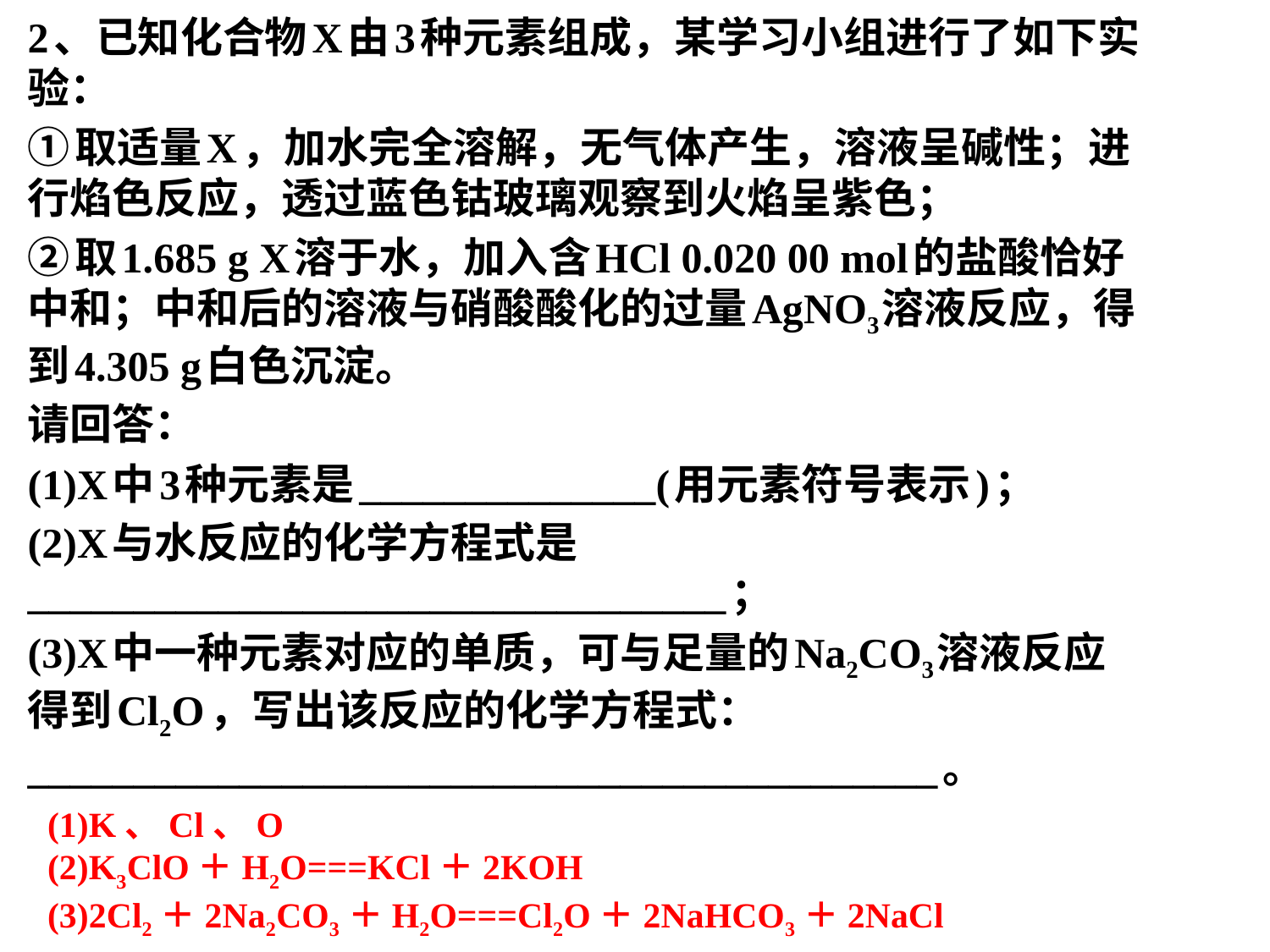

2、已知化合物X由3种元素组成，某学习小组进行了如下实验：
①取适量X，加水完全溶解，无气体产生，溶液呈碱性；进行焰色反应，透过蓝色钴玻璃观察到火焰呈紫色；
②取1.685 g X溶于水，加入含HCl 0.020 00 mol的盐酸恰好中和；中和后的溶液与硝酸酸化的过量AgNO3溶液反应，得到4.305 g白色沉淀。
请回答：
(1)X中3种元素是______________(用元素符号表示)；
(2)X与水反应的化学方程式是_________________________________；
(3)X中一种元素对应的单质，可与足量的Na2CO3溶液反应得到Cl2O，写出该反应的化学方程式：___________________________________________。

(1)K、Cl、O
(2)K3ClO＋H2O===KCl＋2KOH
(3)2Cl2＋2Na2CO3＋H2O===Cl2O＋2NaHCO3＋2NaCl